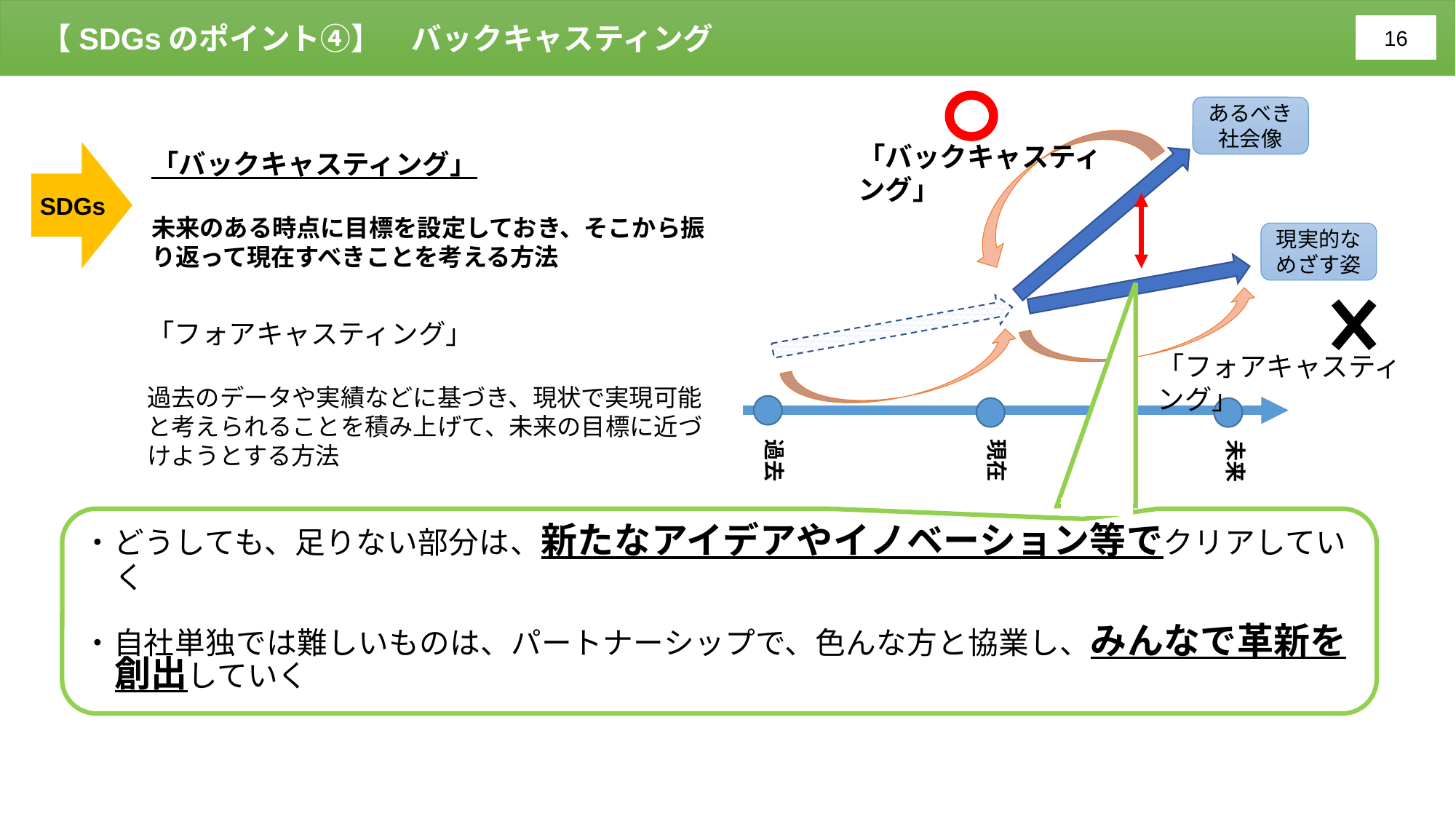

【SDGsのポイント④】　バックキャスティング
16

あるべき
社会像
「バックキャスティング」

「バックキャスティング」

未来のある時点に目標を設定しておき、そこから振り返って現在すべきことを考える方法

SDGs

現実的な
めざす姿

「フォアキャスティング」

過去のデータや実績などに基づき、現状で実現可能と考えられることを積み上げて、未来の目標に近づけようとする方法

「フォアキャスティング」

過去
現在
未来

・どうしても、足りない部分は、新たなアイデアやイノベーション等でクリアしていく

・自社単独では難しいものは、パートナーシップで、色んな方と協業し、みんなで革新を創出していく